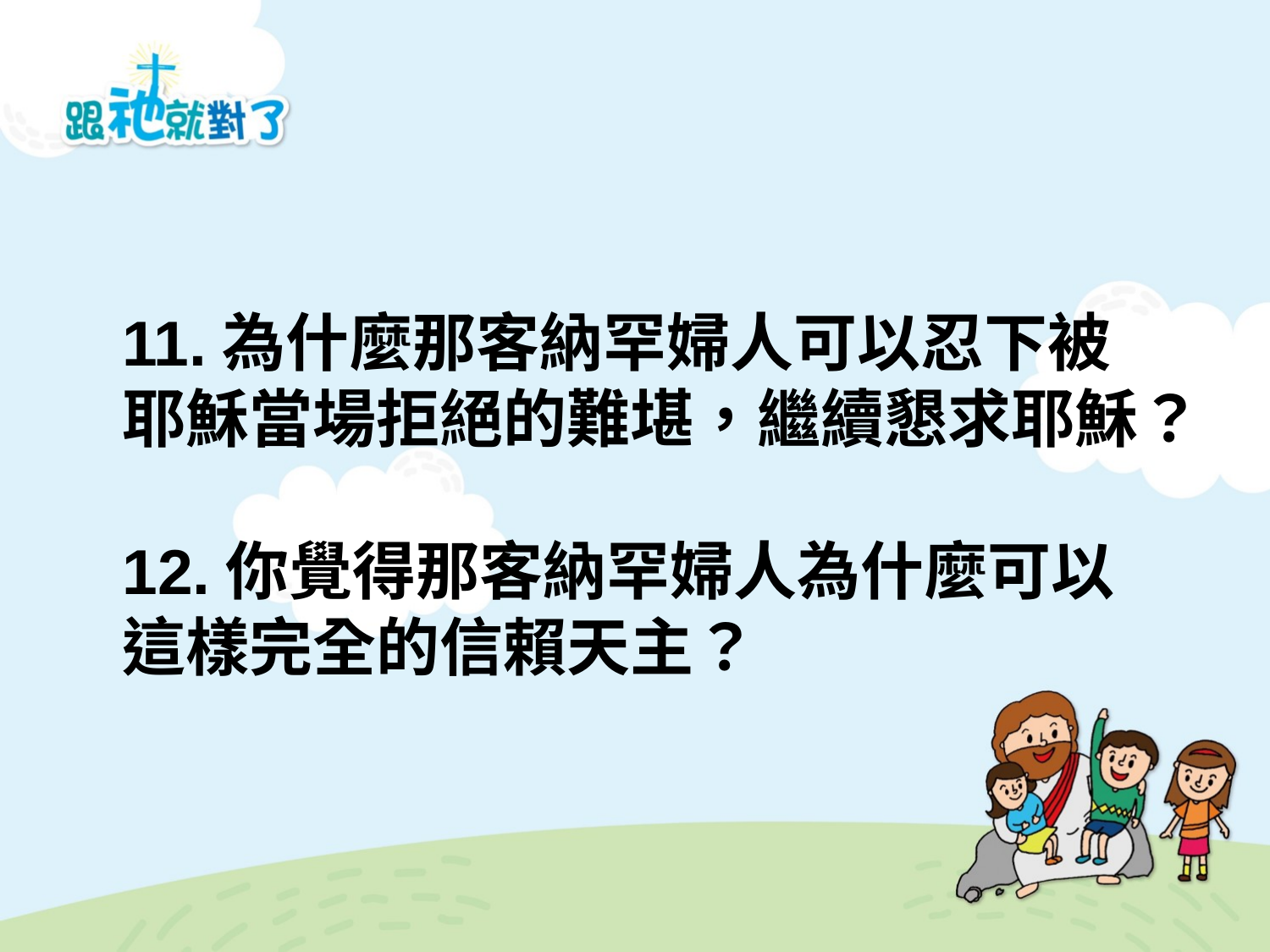

11.為什麼那客納罕婦人可以忍下被耶穌當場拒絕的難堪，繼續懇求耶穌？

12.你覺得那客納罕婦人為什麼可以這樣完全的信賴天主？